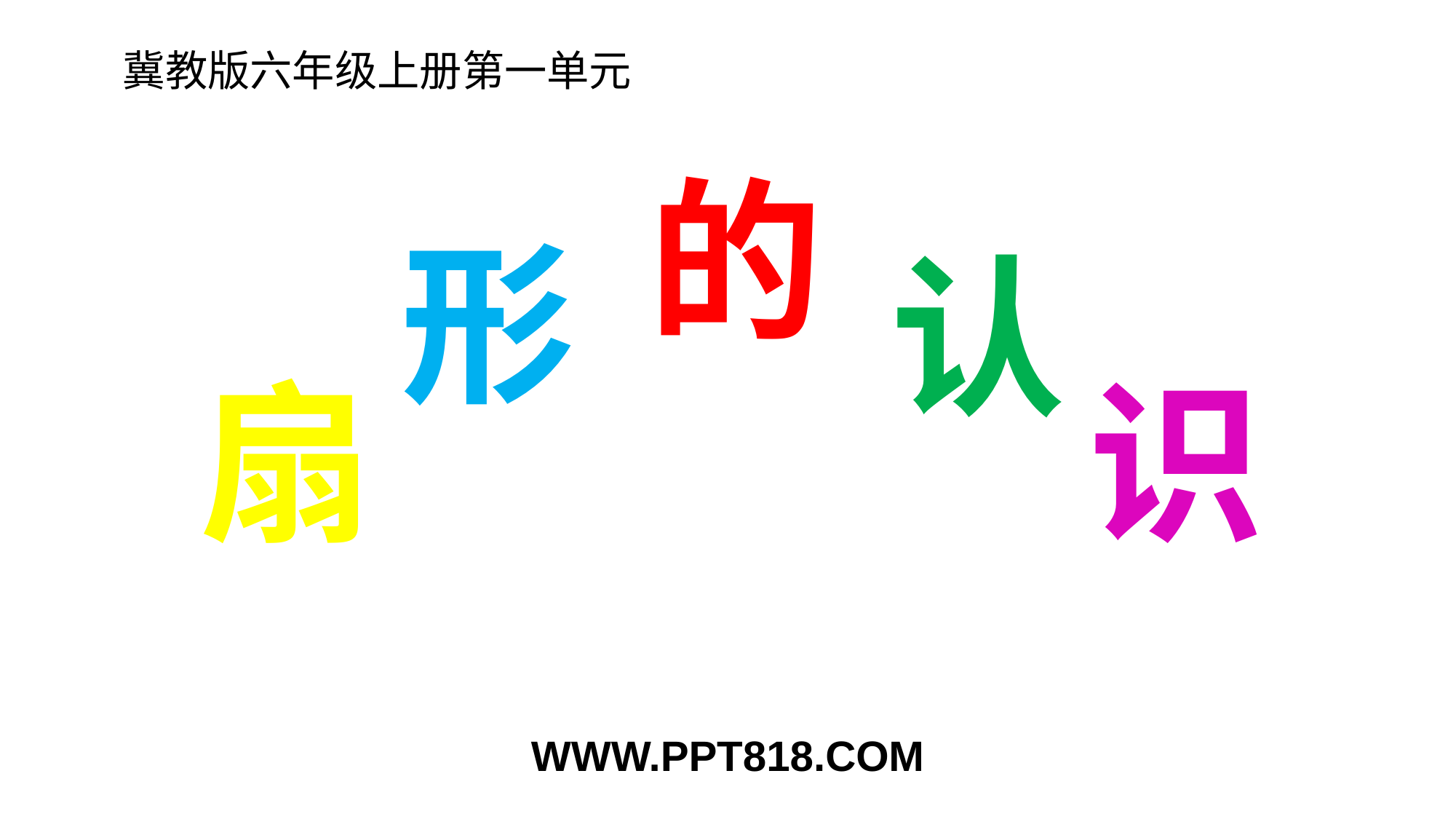

冀教版六年级上册第一单元
的
形
认
扇
识
WWW.PPT818.COM